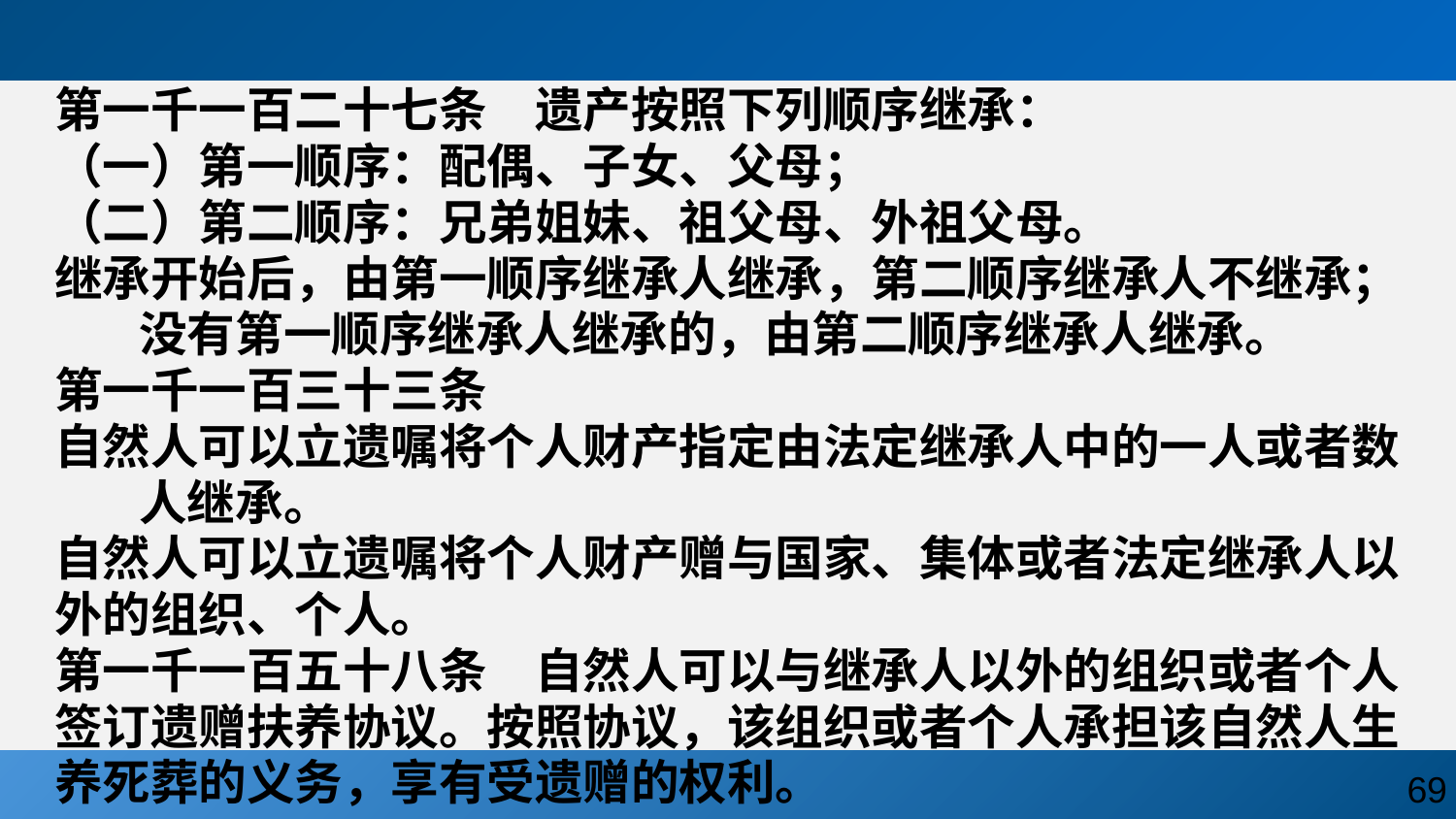

第一千一百二十七条  遗产按照下列顺序继承：
（一）第一顺序：配偶、子女、父母；
（二）第二顺序：兄弟姐妹、祖父母、外祖父母。
继承开始后，由第一顺序继承人继承，第二顺序继承人不继承；没有第一顺序继承人继承的，由第二顺序继承人继承。
第一千一百三十三条
自然人可以立遗嘱将个人财产指定由法定继承人中的一人或者数人继承。
自然人可以立遗嘱将个人财产赠与国家、集体或者法定继承人以外的组织、个人。
第一千一百五十八条  自然人可以与继承人以外的组织或者个人签订遗赠扶养协议。按照协议，该组织或者个人承担该自然人生养死葬的义务，享有受遗赠的权利。
69